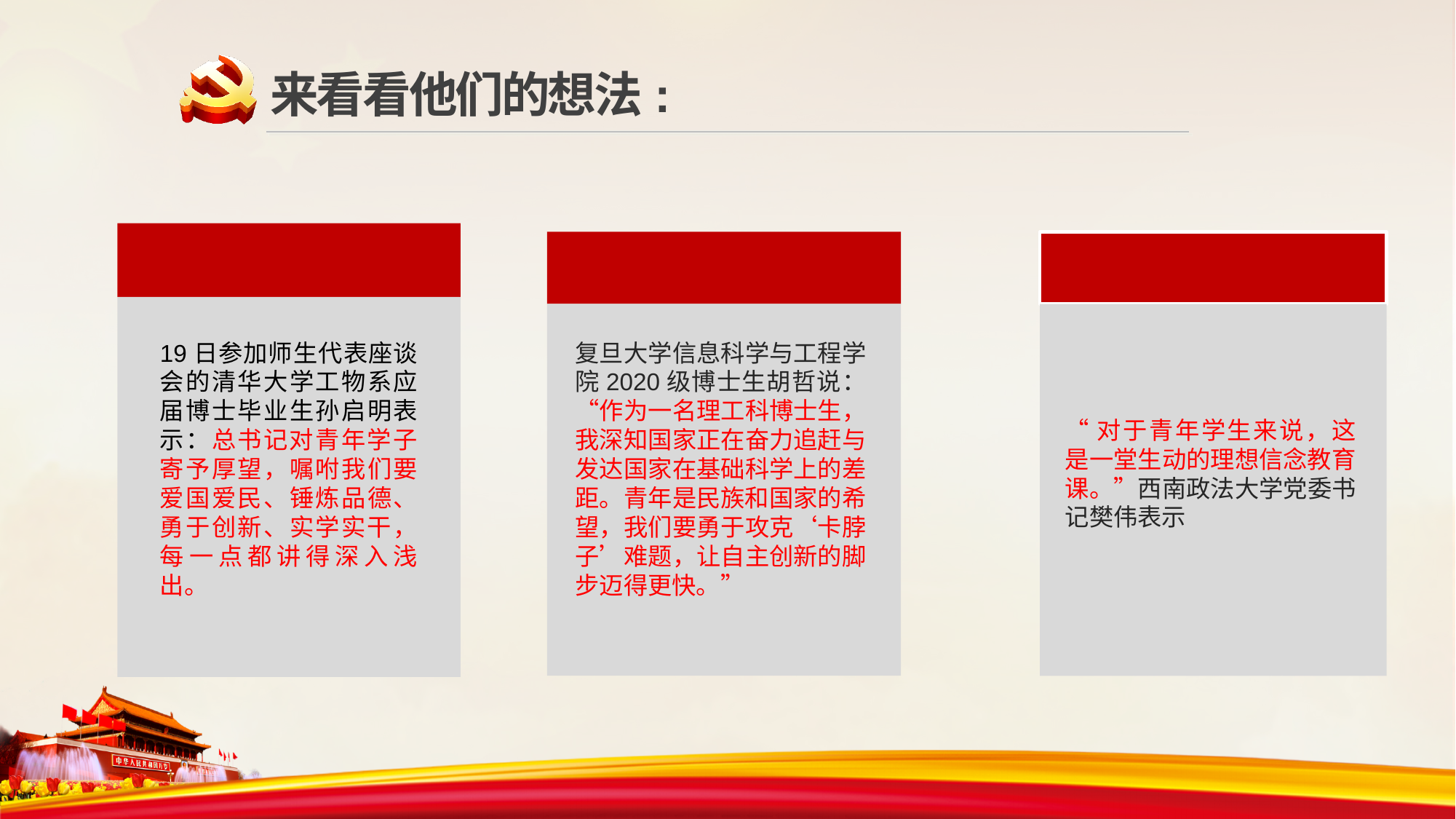

来看看他们的想法:

19日参加师生代表座谈会的清华大学工物系应届博士毕业生孙启明表示：总书记对青年学子寄予厚望，嘱咐我们要爱国爱民、锤炼品德、勇于创新、实学实干，每一点都讲得深入浅出。
复旦大学信息科学与工程学院2020级博士生胡哲说：“作为一名理工科博士生，我深知国家正在奋力追赶与发达国家在基础科学上的差距。青年是民族和国家的希望，我们要勇于攻克‘卡脖子’难题，让自主创新的脚步迈得更快。”
“对于青年学生来说，这是一堂生动的理想信念教育课。”西南政法大学党委书记樊伟表示